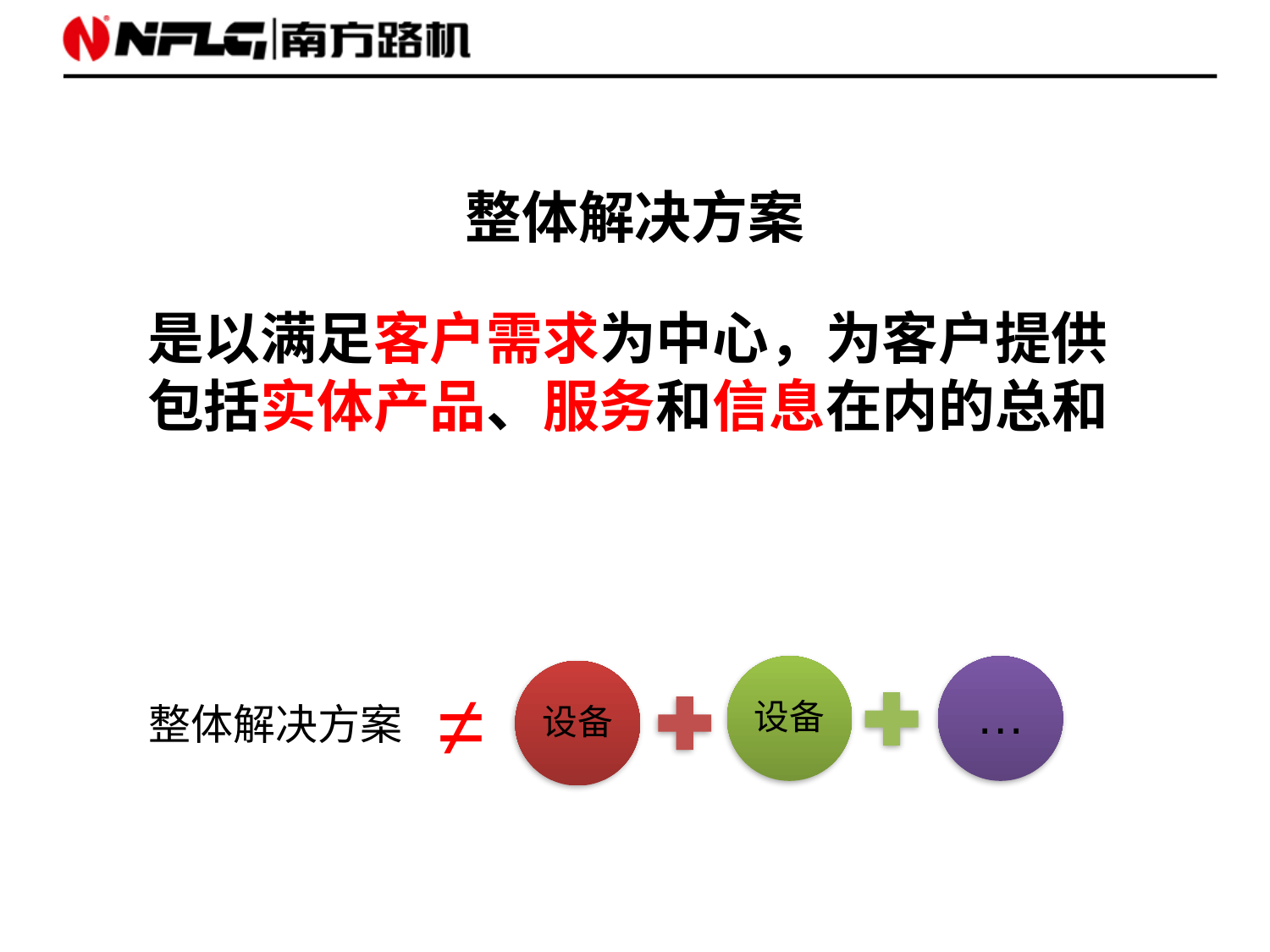

整体解决方案
是以满足客户需求为中心，为客户提供包括实体产品、服务和信息在内的总和
设备
…
设备
≠

整体解决方案